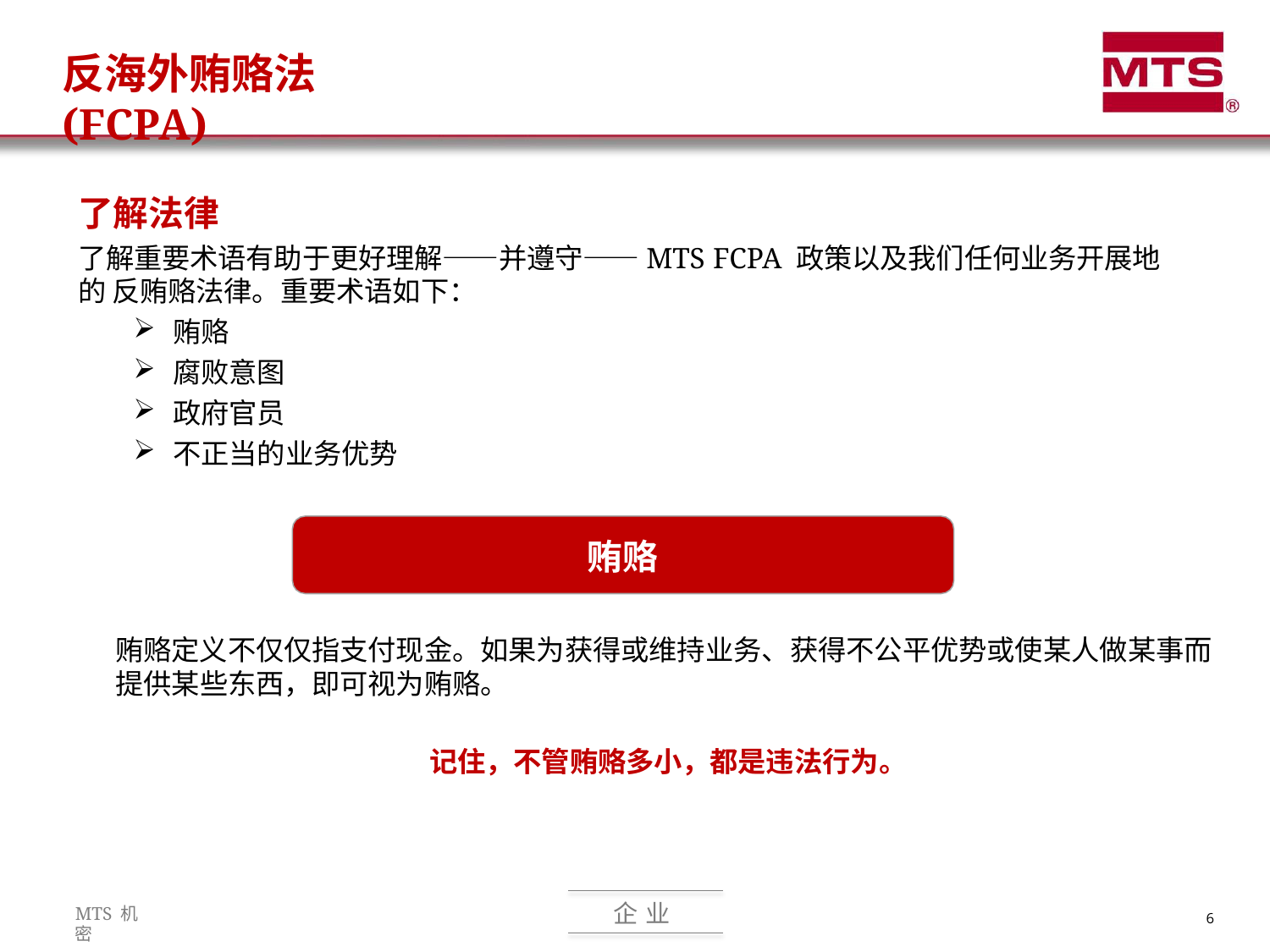

# 反海外贿赂法 (FCPA)
了解法律
了解重要术语有助于更好理解——并遵守——MTS FCPA 政策以及我们任何业务开展地的 反贿赂法律。重要术语如下：
贿赂
腐败意图
政府官员
不正当的业务优势

贿赂
贿赂定义不仅仅指支付现金。如果为获得或维持业务、获得不公平优势或使某人做某事而 提供某些东西，即可视为贿赂。

记住，不管贿赂多小，都是违法行为。
企 业
MTS 机密
6